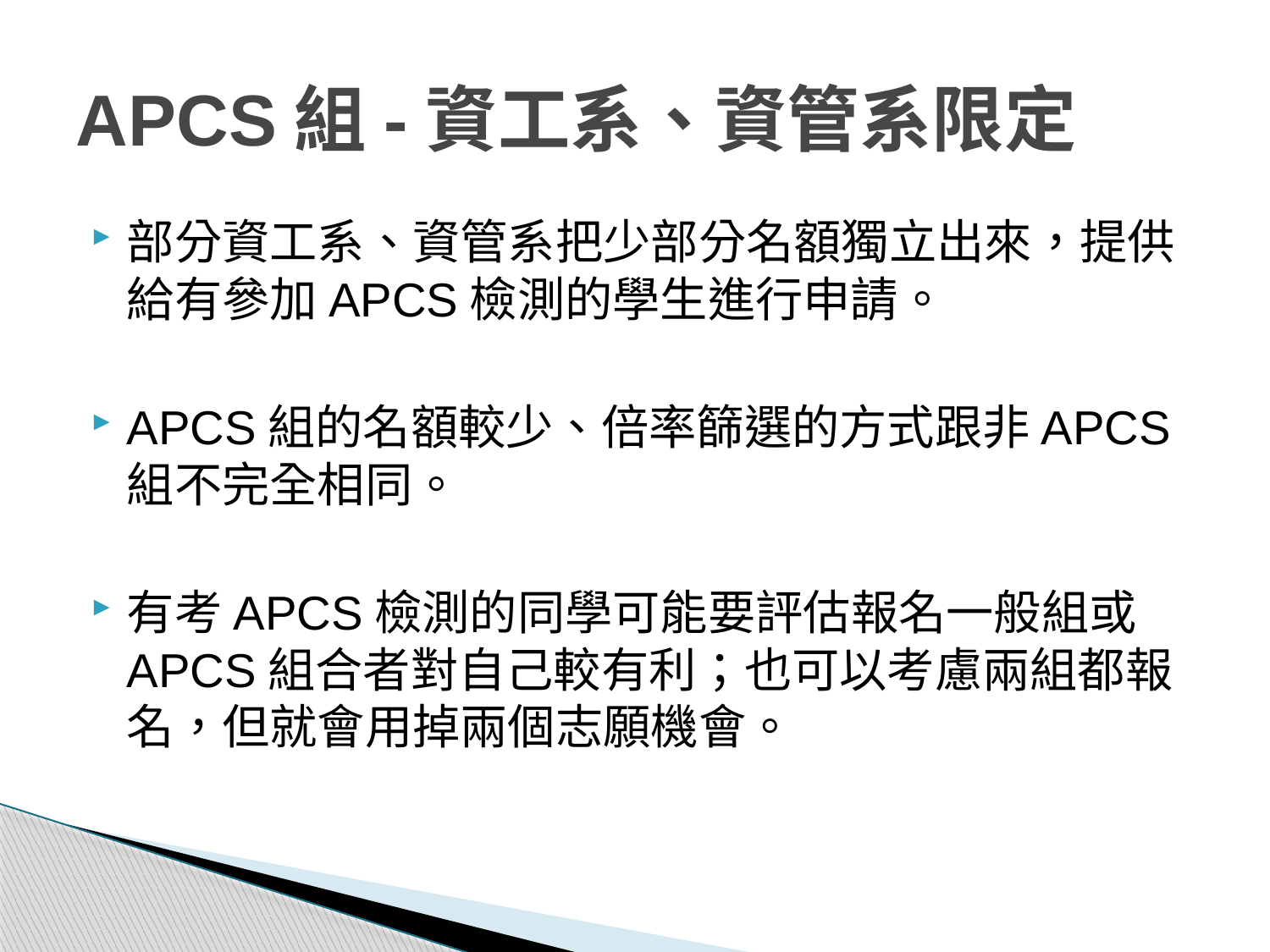

# APCS組-資工系、資管系限定
部分資工系、資管系把少部分名額獨立出來，提供給有參加APCS檢測的學生進行申請。

APCS組的名額較少、倍率篩選的方式跟非APCS組不完全相同。

有考APCS檢測的同學可能要評估報名一般組或APCS組合者對自己較有利；也可以考慮兩組都報名，但就會用掉兩個志願機會。